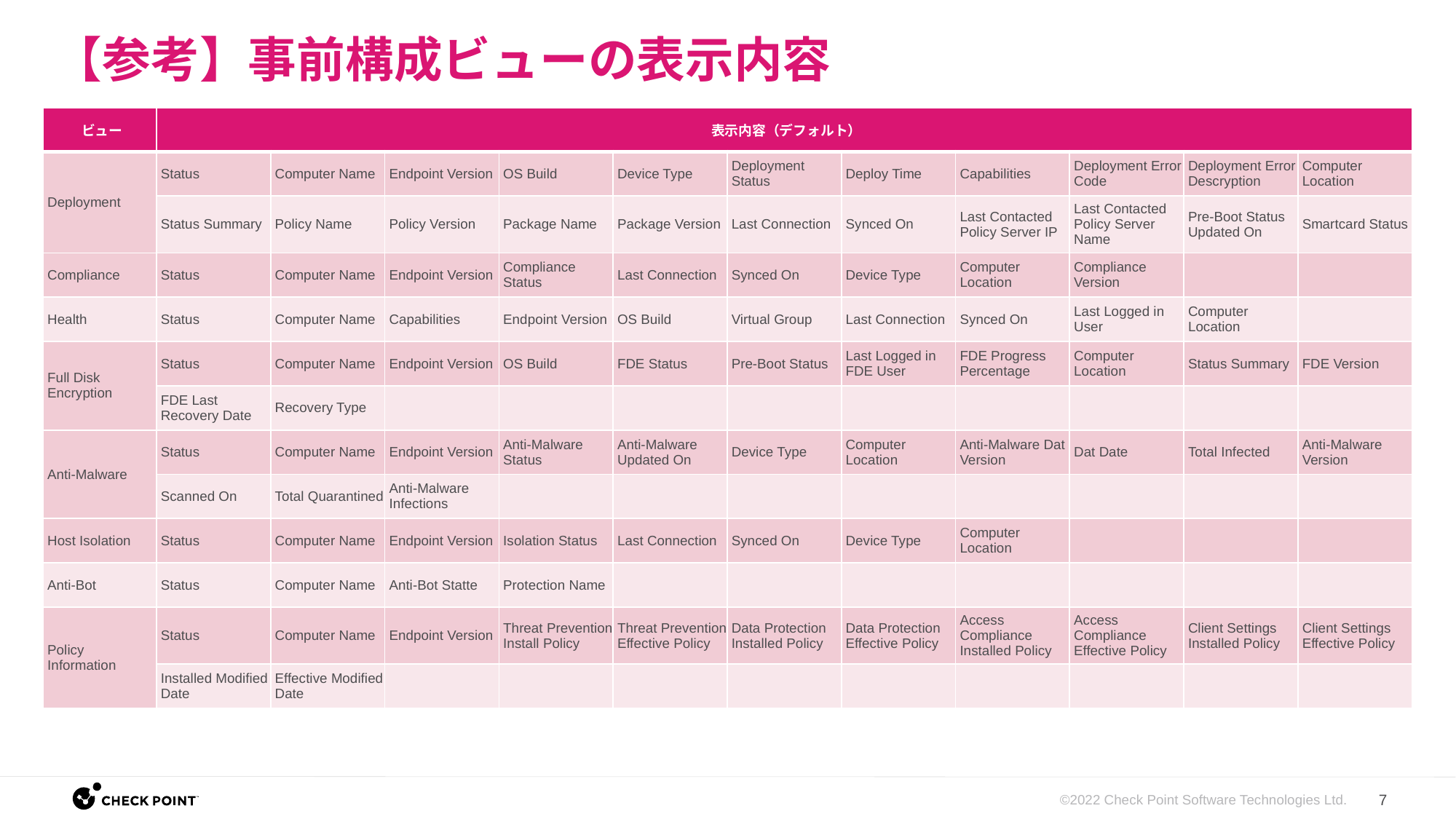

# 【参考】事前構成ビューの表示内容
| ビュー | 表示内容（デフォルト） |  |  |  |  |  |  |  |  |  |  |
| --- | --- | --- | --- | --- | --- | --- | --- | --- | --- | --- | --- |
| Deployment | Status | Computer Name | Endpoint Version | OS Build | Device Type | Deployment Status | Deploy Time | Capabilities | Deployment Error Code | Deployment Error Descryption | Computer Location |
|  | Status Summary | Policy Name | Policy Version | Package Name | Package Version | Last Connection | Synced On | Last Contacted Policy Server IP | Last Contacted Policy Server Name | Pre-Boot Status Updated On | Smartcard Status |
| Compliance | Status | Computer Name | Endpoint Version | Compliance Status | Last Connection | Synced On | Device Type | Computer Location | Compliance Version |  |  |
| Health | Status | Computer Name | Capabilities | Endpoint Version | OS Build | Virtual Group | Last Connection | Synced On | Last Logged in User | Computer Location |  |
| Full Disk Encryption | Status | Computer Name | Endpoint Version | OS Build | FDE Status | Pre-Boot Status | Last Logged in FDE User | FDE Progress Percentage | Computer Location | Status Summary | FDE Version |
|  | FDE Last Recovery Date | Recovery Type |  |  |  |  |  |  |  |  |  |
| Anti-Malware | Status | Computer Name | Endpoint Version | Anti-Malware Status | Anti-Malware Updated On | Device Type | Computer Location | Anti-Malware Dat Version | Dat Date | Total Infected | Anti-Malware Version |
|  | Scanned On | Total Quarantined | Anti-Malware Infections |  |  |  |  |  |  |  |  |
| Host Isolation | Status | Computer Name | Endpoint Version | Isolation Status | Last Connection | Synced On | Device Type | Computer Location |  |  |  |
| Anti-Bot | Status | Computer Name | Anti-Bot Statte | Protection Name |  |  |  |  |  |  |  |
| Policy Information | Status | Computer Name | Endpoint Version | Threat Prevention Install Policy | Threat Prevention Effective Policy | Data Protection Installed Policy | Data Protection Effective Policy | Access Compliance Installed Policy | Access Compliance Effective Policy | Client Settings Installed Policy | Client Settings Effective Policy |
|  | Installed Modified Date | Effective Modified Date |  |  |  |  |  |  |  |  |  |